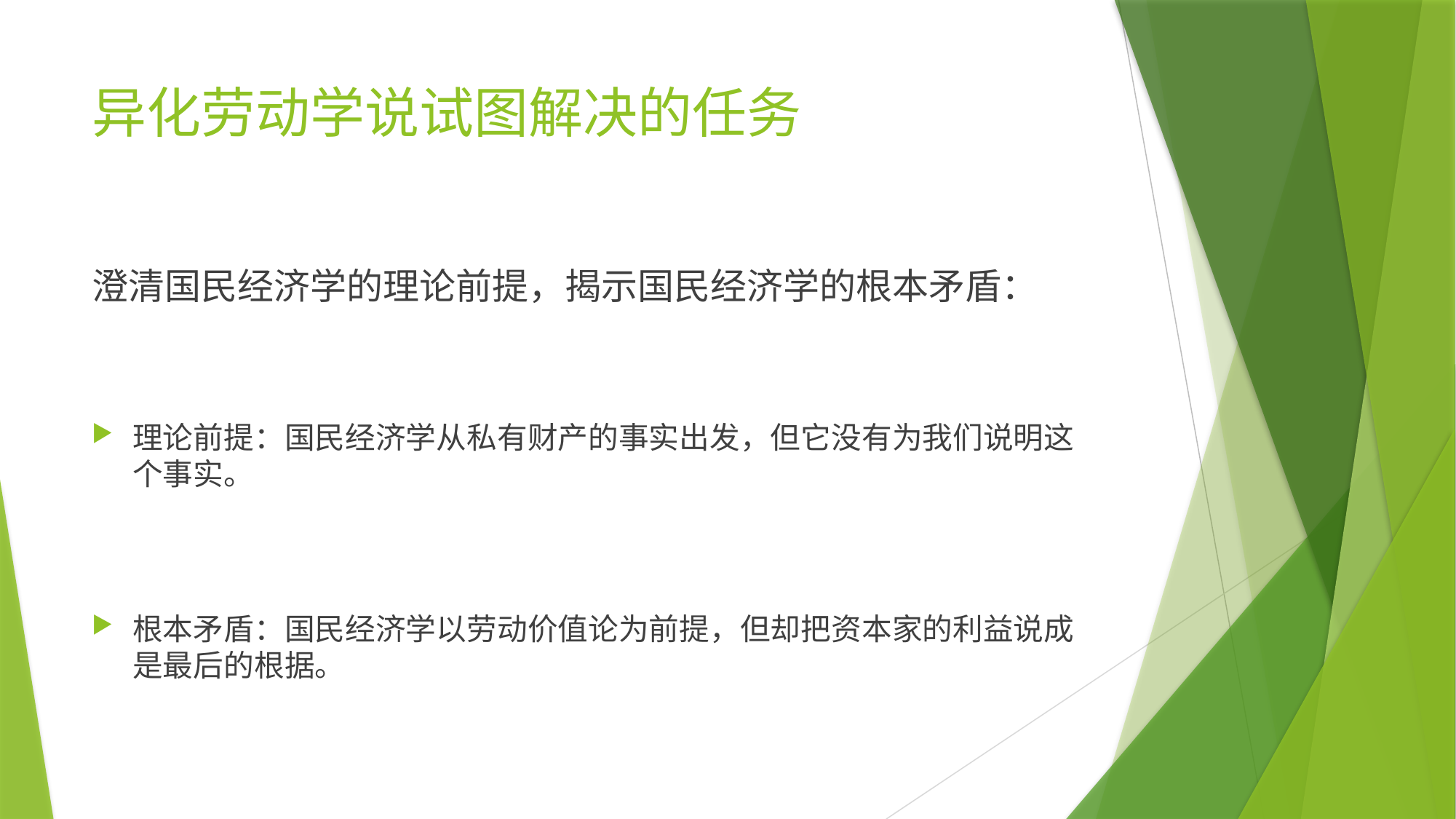

# 异化劳动学说试图解决的任务
澄清国民经济学的理论前提，揭示国民经济学的根本矛盾：

理论前提：国民经济学从私有财产的事实出发，但它没有为我们说明这个事实。

根本矛盾：国民经济学以劳动价值论为前提，但却把资本家的利益说成是最后的根据。